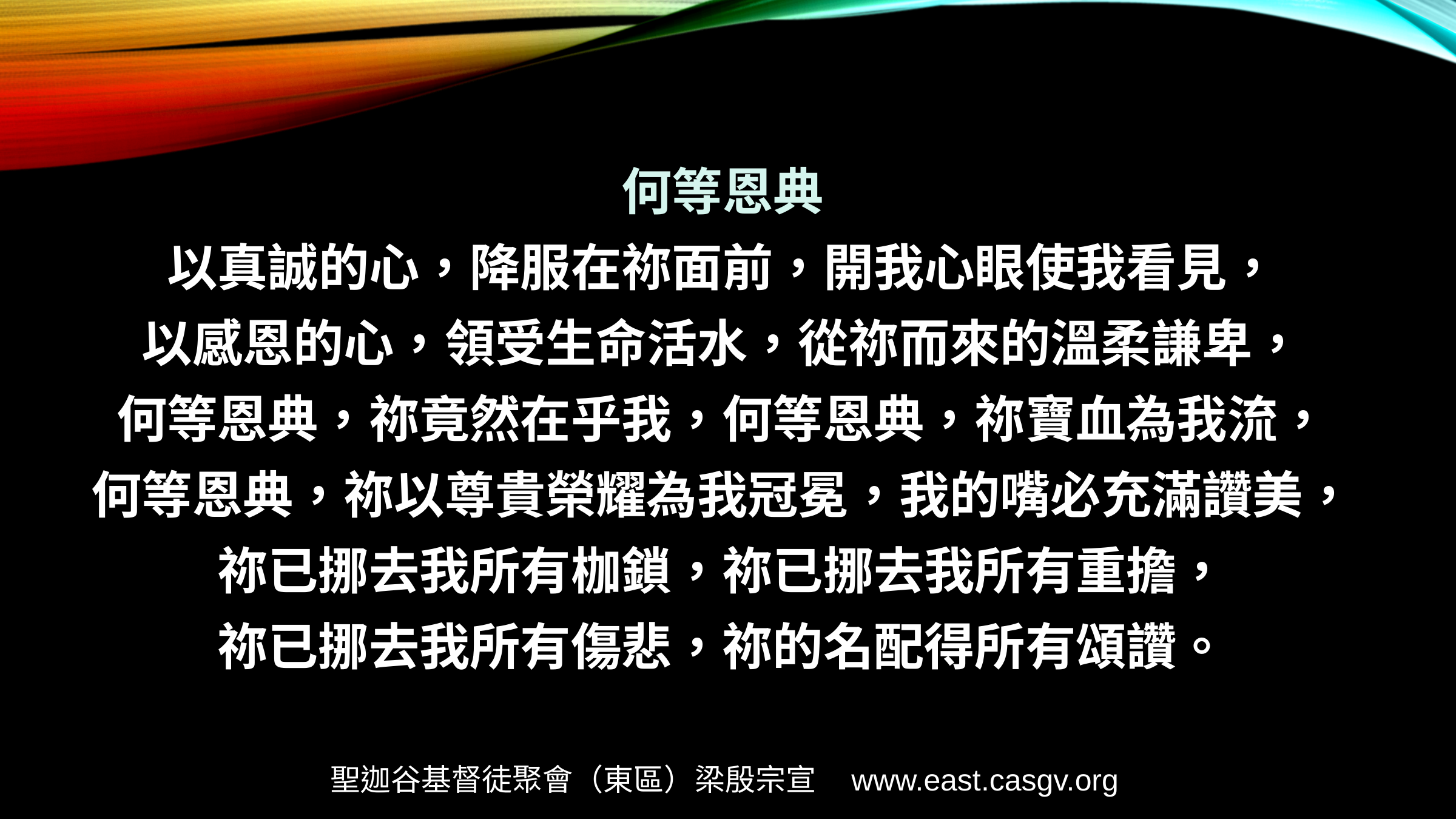

何等恩典
以真誠的心，降服在祢面前，開我心眼使我看見，
以感恩的心，領受生命活水，從祢而來的溫柔謙卑，
何等恩典，祢竟然在乎我，何等恩典，祢寶血為我流，
何等恩典，祢以尊貴榮耀為我冠冕，我的嘴必充滿讚美，
祢已挪去我所有枷鎖，祢已挪去我所有重擔，
祢已挪去我所有傷悲，祢的名配得所有頌讚。
聖迦谷基督徒聚會（東區）梁殷宗宣   www.east.casgv.org